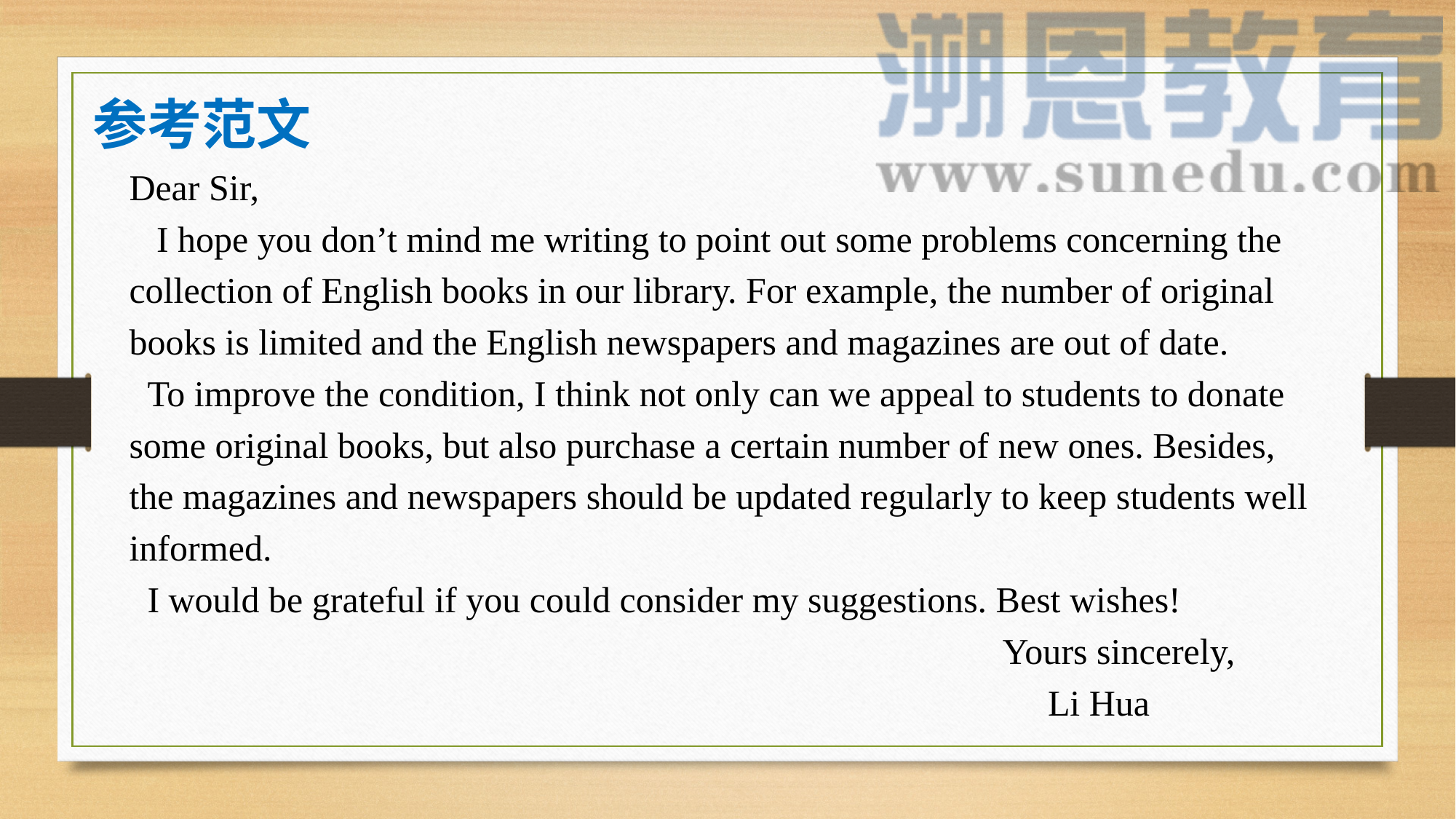

参考范文
Dear Sir,
   I hope you don’t mind me writing to point out some problems concerning the collection of English books in our library. For example, the number of original books is limited and the English newspapers and magazines are out of date.
  To improve the condition, I think not only can we appeal to students to donate some original books, but also purchase a certain number of new ones. Besides, the magazines and newspapers should be updated regularly to keep students well informed.
  I would be grateful if you could consider my suggestions. Best wishes!
                                                                                                Yours sincerely,
                                                                                                     Li Hua